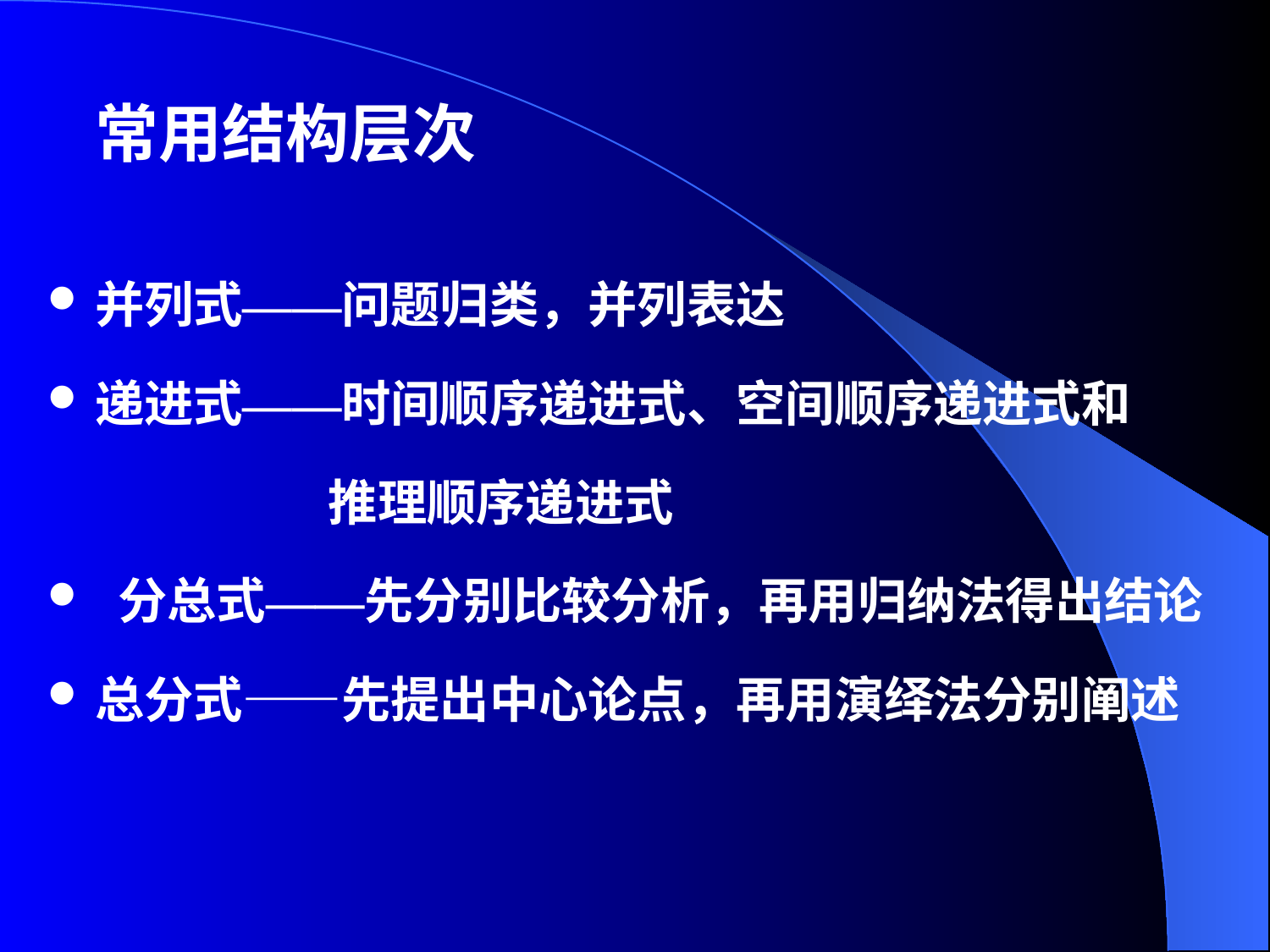

常用结构层次
并列式——问题归类，并列表达
递进式——时间顺序递进式、空间顺序递进式和
                        推理顺序递进式
 分总式——先分别比较分析，再用归纳法得出结论
总分式——先提出中心论点，再用演绎法分别阐述